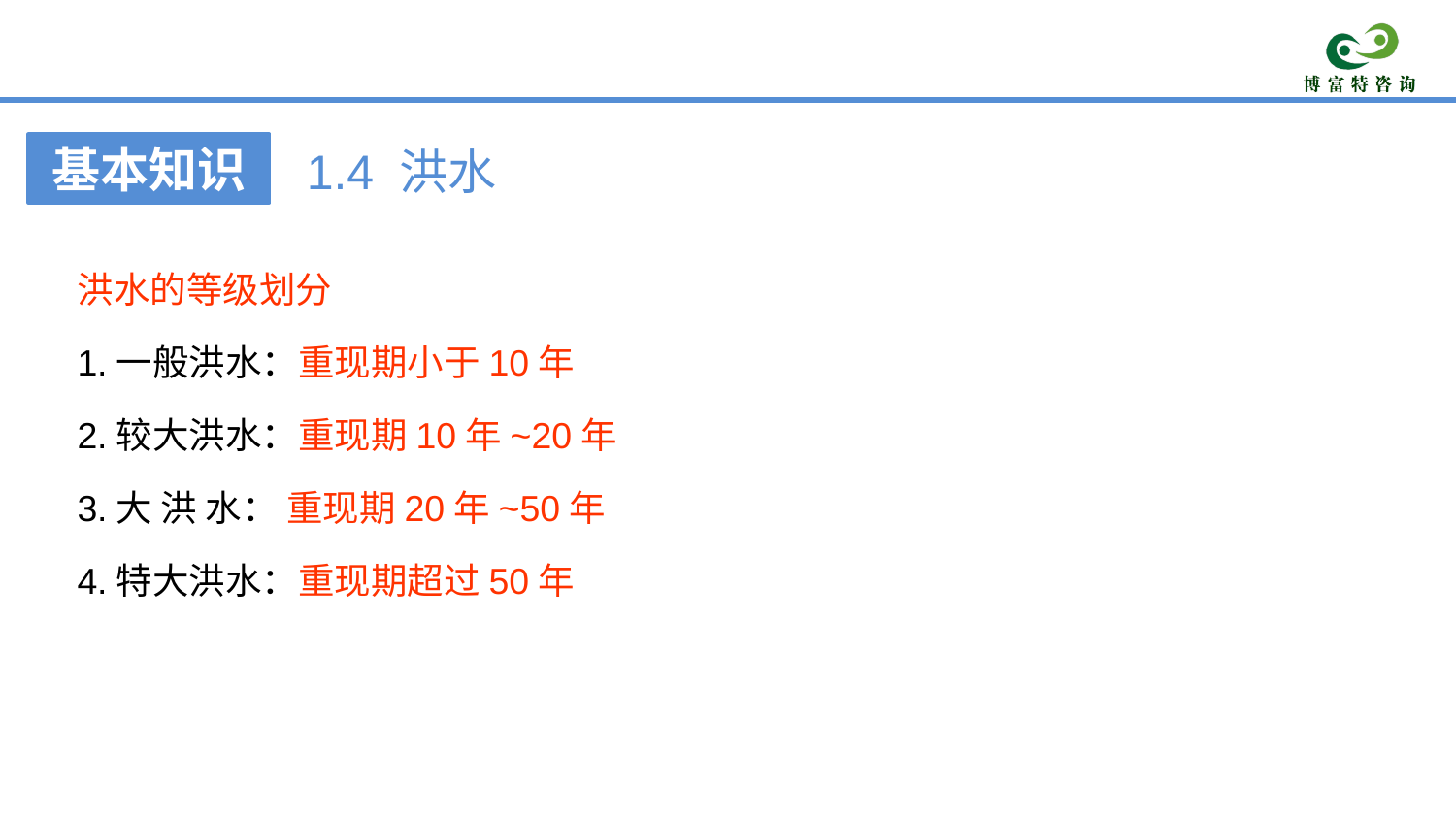

1.4 洪水
洪水的等级划分
1.一般洪水：重现期小于10年
2.较大洪水：重现期10年~20年
3.大 洪 水： 重现期20年~50年
4.特大洪水：重现期超过50年